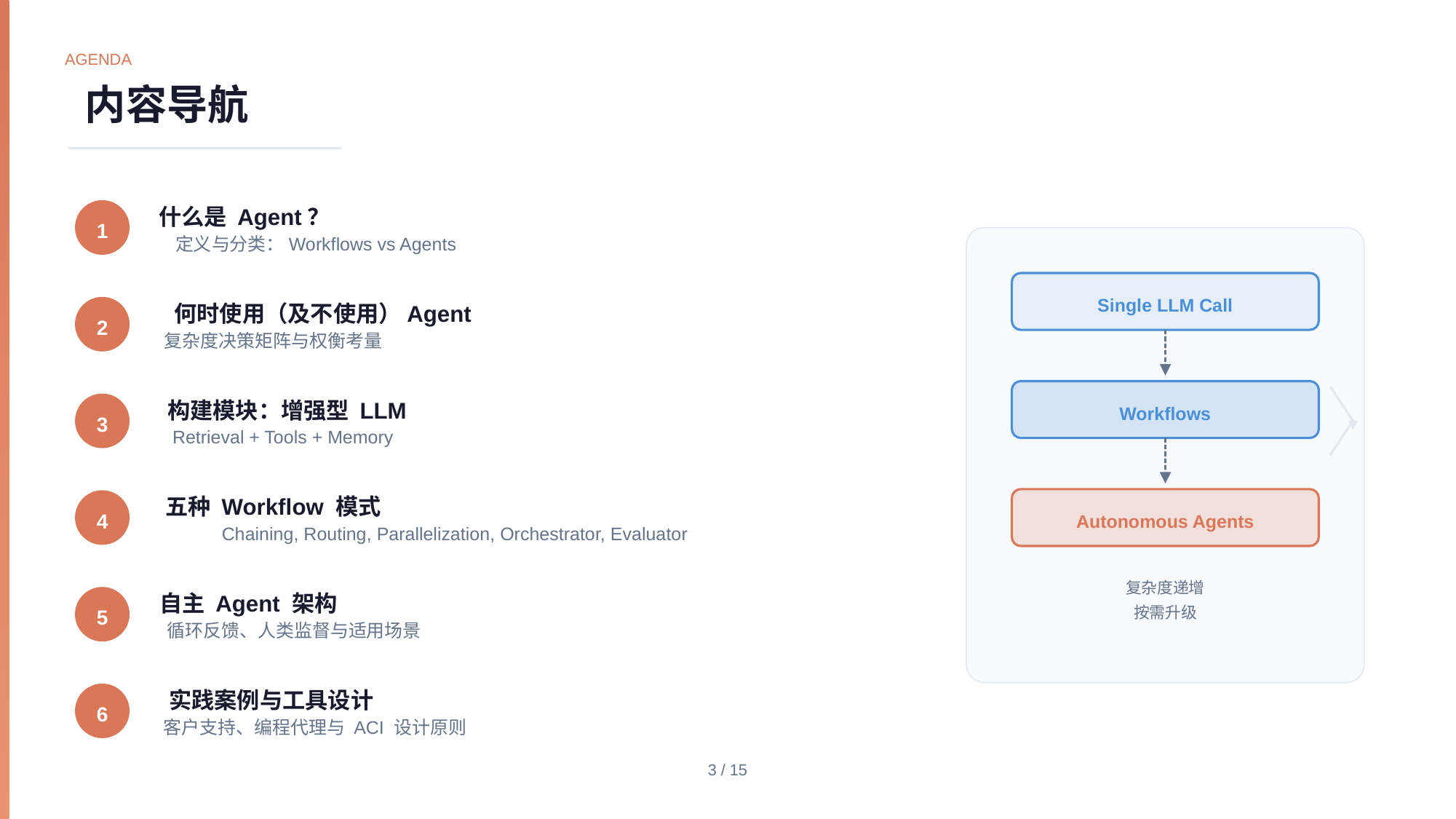

AGENDA
内容导航

什么是 Agent？
1
定义与分类：Workflows vs Agents

何时使用（及不使用）Agent
2
复杂度决策矩阵与权衡考量

构建模块：增强型 LLM
3
Retrieval + Tools + Memory

五种 Workflow 模式
4
Chaining, Routing, Parallelization, Orchestrator, Evaluator

自主 Agent 架构
5
循环反馈、人类监督与适用场景

实践案例与工具设计
6
客户支持、编程代理与 ACI 设计原则

Single LLM Call

Workflows

Autonomous Agents
复杂度递增
按需升级
3 / 15